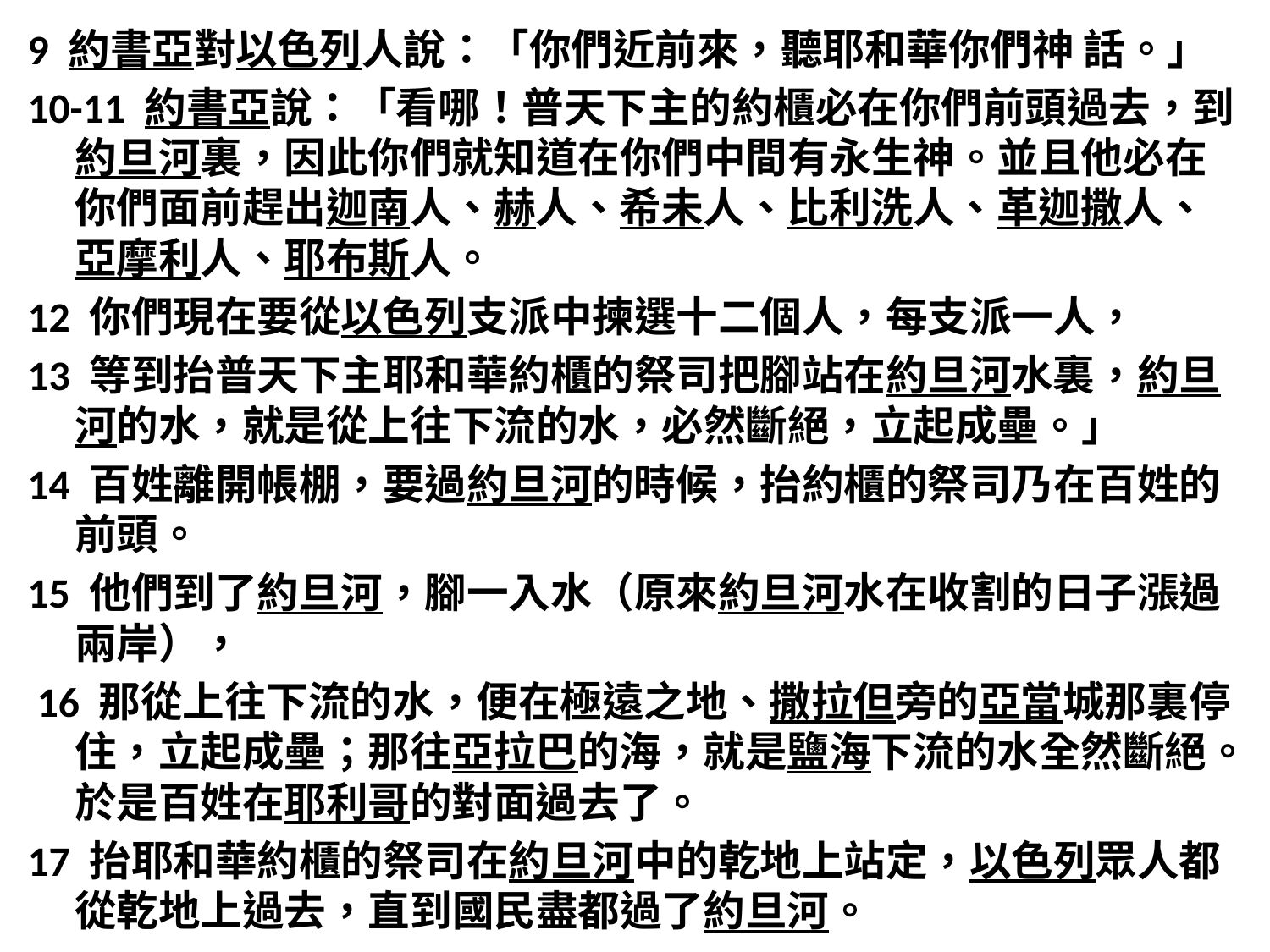

9 約書亞對以色列人說：「你們近前來，聽耶和華你們神 話。」
10-11 約書亞說：「看哪！普天下主的約櫃必在你們前頭過去，到約旦河裏，因此你們就知道在你們中間有永生神。並且他必在你們面前趕出迦南人、赫人、希未人、比利洗人、革迦撒人、亞摩利人、耶布斯人。
12 你們現在要從以色列支派中揀選十二個人，每支派一人，
13 等到抬普天下主耶和華約櫃的祭司把腳站在約旦河水裏，約旦河的水，就是從上往下流的水，必然斷絕，立起成壘。」
14 百姓離開帳棚，要過約旦河的時候，抬約櫃的祭司乃在百姓的前頭。
15 他們到了約旦河，腳一入水（原來約旦河水在收割的日子漲過兩岸），
 16 那從上往下流的水，便在極遠之地、撒拉但旁的亞當城那裏停住，立起成壘；那往亞拉巴的海，就是鹽海下流的水全然斷絕。於是百姓在耶利哥的對面過去了。
17 抬耶和華約櫃的祭司在約旦河中的乾地上站定，以色列眾人都從乾地上過去，直到國民盡都過了約旦河。